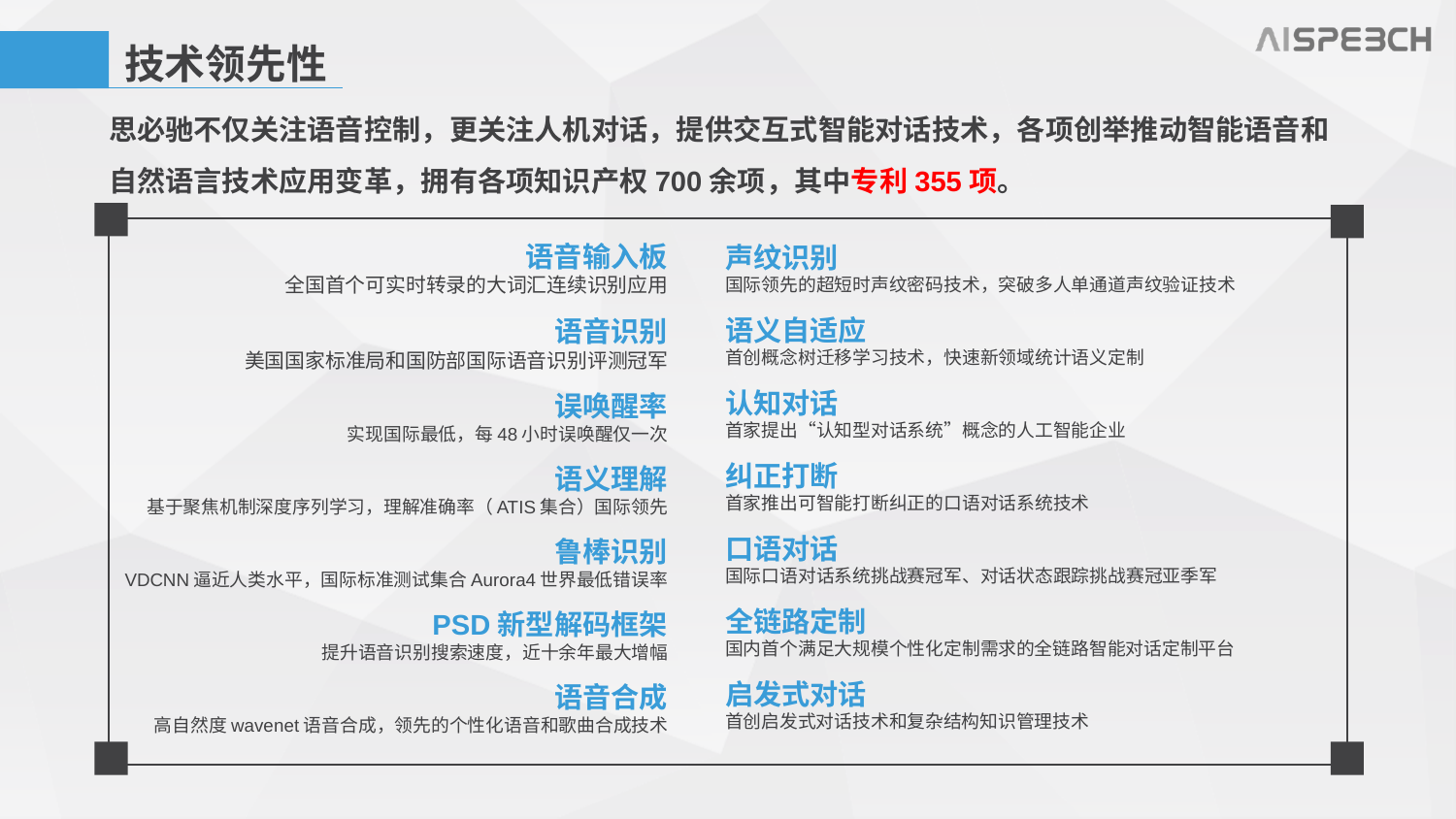

技术领先性
思必驰不仅关注语音控制，更关注人机对话，提供交互式智能对话技术，各项创举推动智能语音和自然语言技术应用变革，拥有各项知识产权700余项，其中专利355项。

语音输入板
全国首个可实时转录的大词汇连续识别应用
语音识别
美国国家标准局和国防部国际语音识别评测冠军
误唤醒率
实现国际最低，每48小时误唤醒仅一次
语义理解
基于聚焦机制深度序列学习，理解准确率（ATIS集合）国际领先
鲁棒识别
VDCNN逼近人类水平，国际标准测试集合Aurora4世界最低错误率
PSD新型解码框架
提升语音识别搜索速度，近十余年最大增幅
语音合成
高自然度wavenet语音合成，领先的个性化语音和歌曲合成技术
声纹识别
国际领先的超短时声纹密码技术，突破多人单通道声纹验证技术
语义自适应
首创概念树迁移学习技术，快速新领域统计语义定制
认知对话
首家提出“认知型对话系统”概念的人工智能企业
纠正打断
首家推出可智能打断纠正的口语对话系统技术
口语对话
国际口语对话系统挑战赛冠军、对话状态跟踪挑战赛冠亚季军
全链路定制
国内首个满足大规模个性化定制需求的全链路智能对话定制平台
启发式对话
首创启发式对话技术和复杂结构知识管理技术